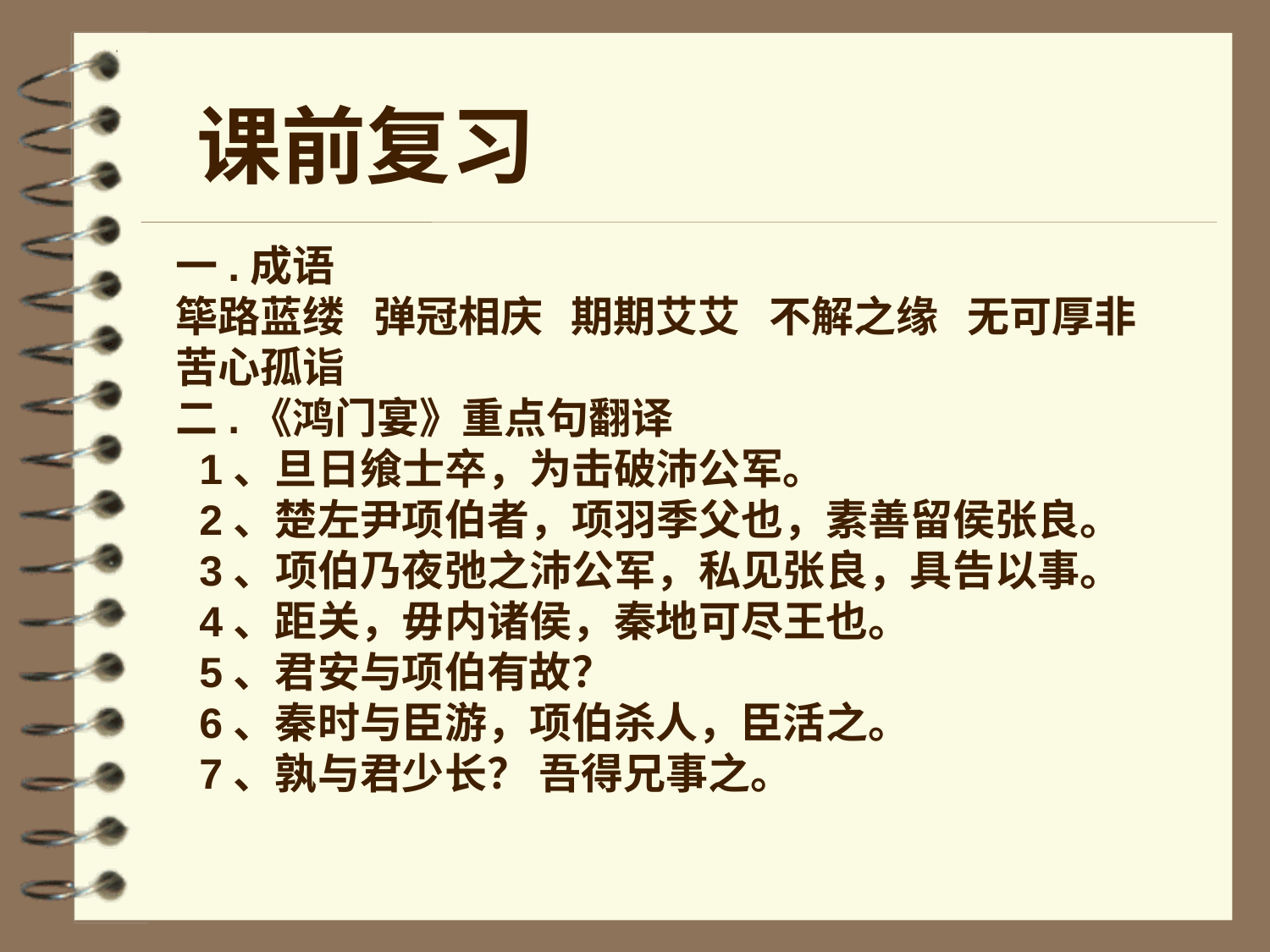

课前复习
一.成语
筚路蓝缕   弹冠相庆   期期艾艾   不解之缘   无可厚非    苦心孤诣
二.《鸿门宴》重点句翻译
  1、旦日飨士卒，为击破沛公军。
  2、楚左尹项伯者，项羽季父也，素善留侯张良。
  3、项伯乃夜弛之沛公军，私见张良，具告以事。
  4、距关，毋内诸侯，秦地可尽王也。
  5、君安与项伯有故？
  6、秦时与臣游，项伯杀人，臣活之。
  7、孰与君少长？ 吾得兄事之。